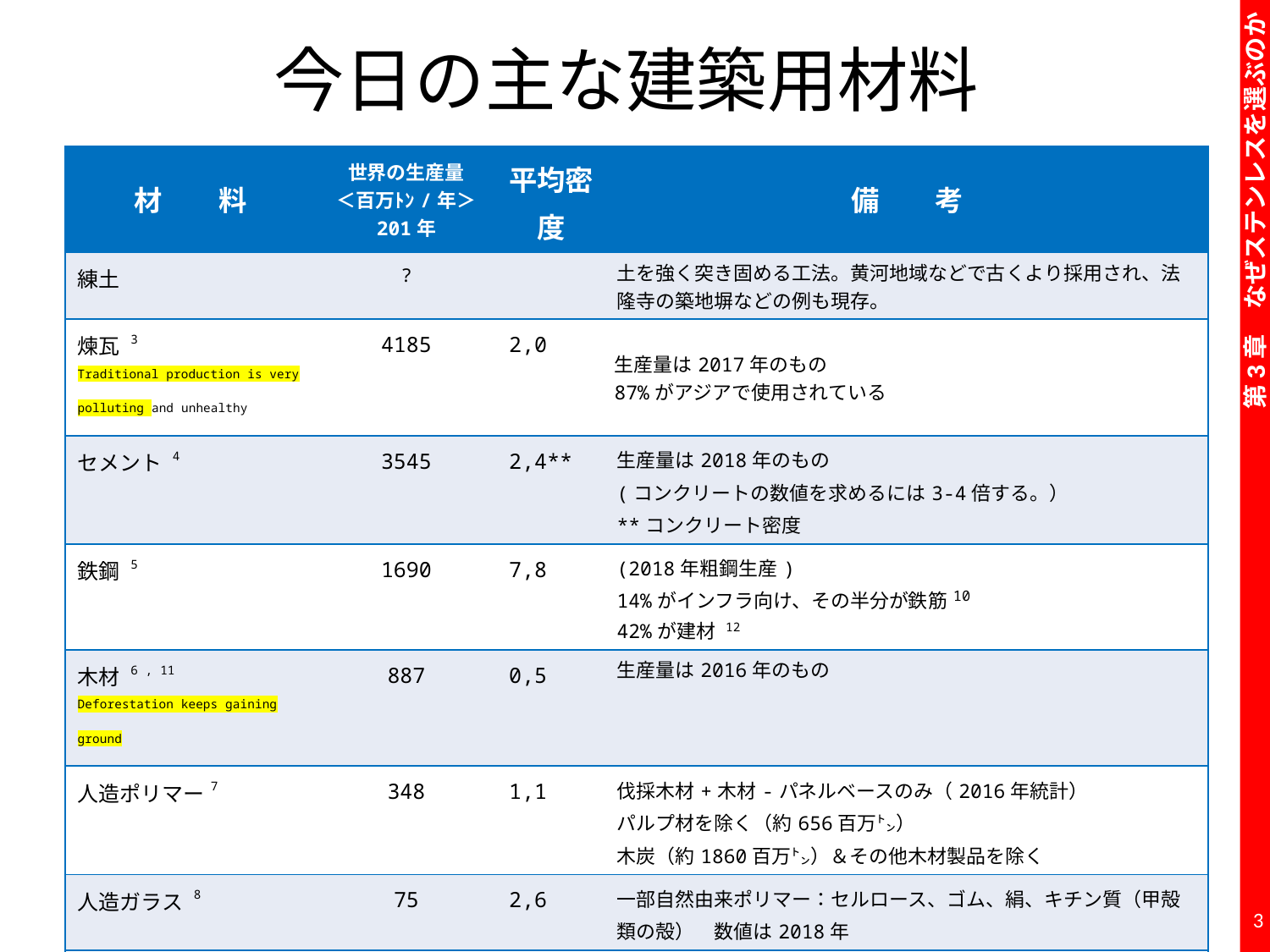

# 今日の主な建築用材料
| 材　　料 | 世界の生産量 ＜百万ﾄﾝ/年＞ 201年 | 平均密度 | 備　　考 |
| --- | --- | --- | --- |
| 練土 | ? |  | 土を強く突き固める工法。黄河地域などで古くより採用され、法隆寺の築地塀などの例も現存。 |
| 煉瓦 3 Traditional production is very polluting and unhealthy | 4185 | 2,0 | 生産量は2017年のもの 87%がアジアで使用されている |
| セメント 4 | 3545 | 2,4\*\* | 生産量は2018年のもの (コンクリートの数値を求めるには3-4倍する。） \*\*コンクリート密度 |
| 鉄鋼 5 | 1690 | 7,8 | (2018年粗鋼生産) 14%がインフラ向け、その半分が鉄筋10 42%が建材 12 |
| 木材 6 , 11 Deforestation keeps gaining ground | 887 | 0,5 | 生産量は2016年のもの |
| 人造ポリマー7 | 348 | 1,1 | 伐採木材+木材-パネルベースのみ（2016年統計） パルプ材を除く（約656百万㌧） 木炭（約1860百万㌧）＆その他木材製品を除く |
| 人造ガラス 8 | 75 | 2,6 | 一部自然由来ポリマー：セルロース、ゴム、絹、キチン質（甲殻類の殻）　数値は2018年 |
| アルミニウム 9 | 64 | 2,7 | （2018年一次アルミ生産量) 24%が建材用途 |
| ステンレス 10 | 51 | 7,8 | 生産量は2018年のもの 17%が建材用途 10 |
3